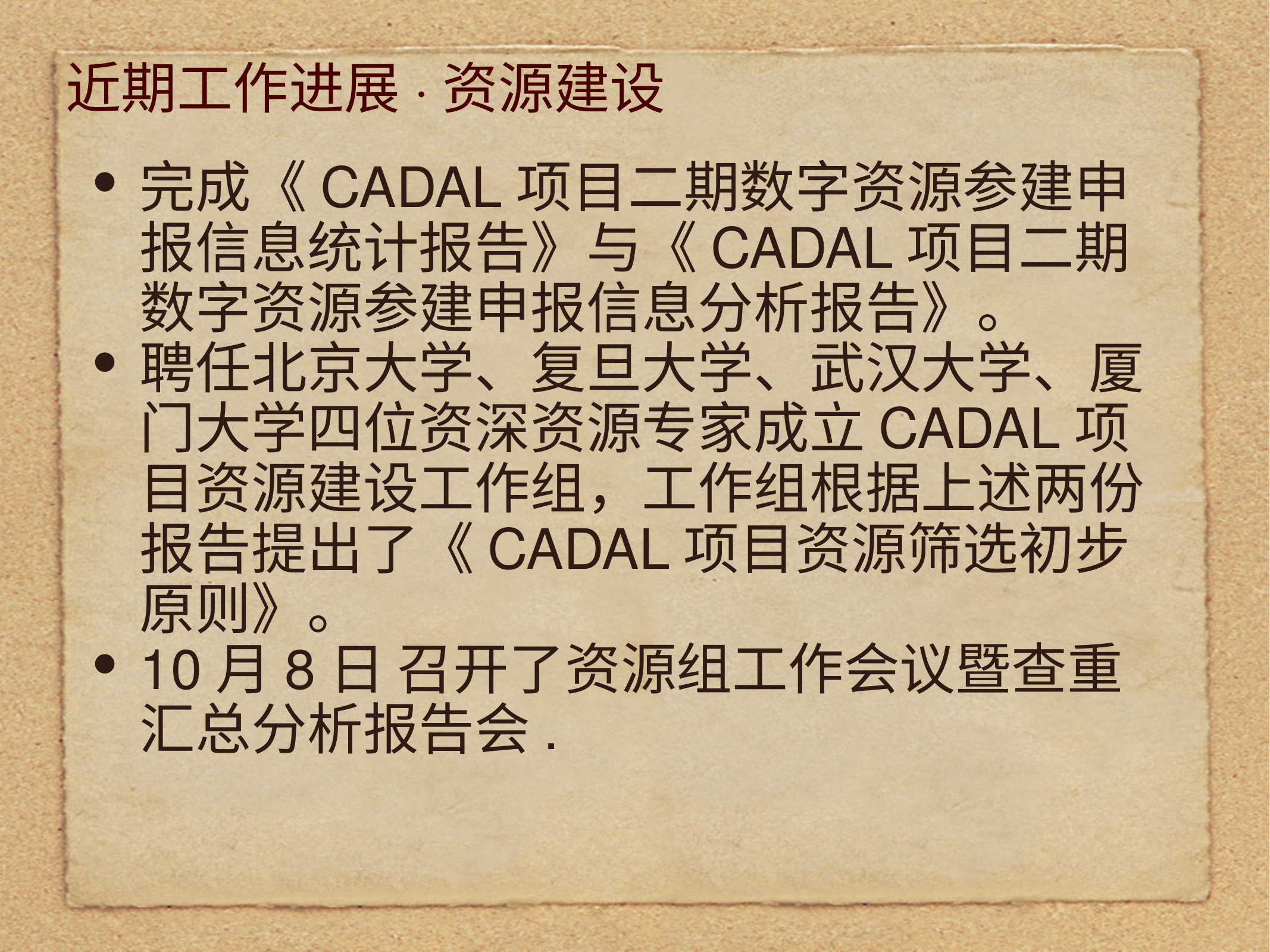

近期工作进展·资源建设
完成《CADAL项目二期数字资源参建申报信息统计报告》与《CADAL项目二期数字资源参建申报信息分析报告》。
聘任北京大学、复旦大学、武汉大学、厦门大学四位资深资源专家成立CADAL项目资源建设工作组，工作组根据上述两份报告提出了《CADAL项目资源筛选初步原则》。
10月8日 召开了资源组工作会议暨查重汇总分析报告会.